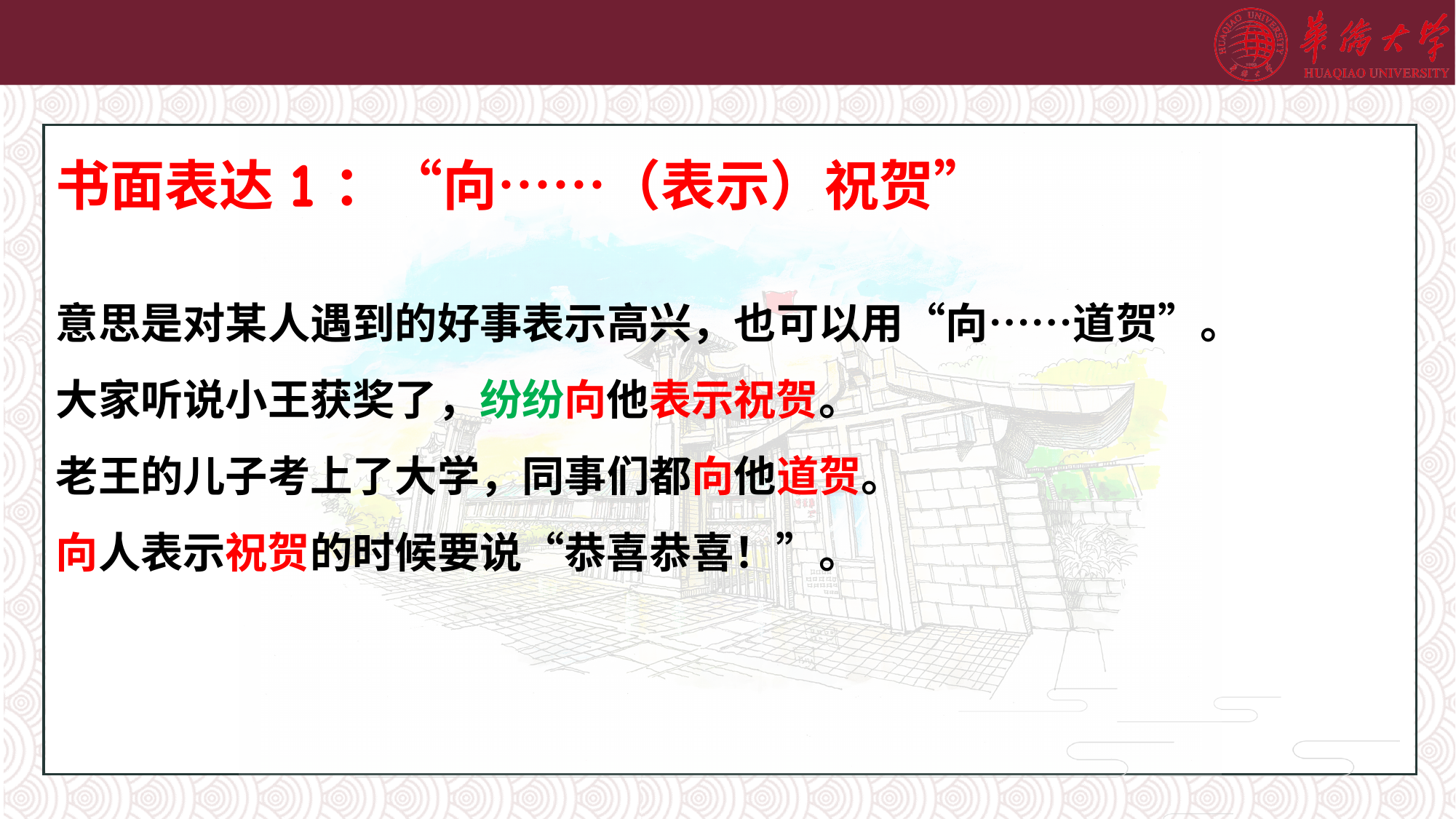

# 书面表达1：“向……（表示）祝贺”
意思是对某人遇到的好事表示高兴，也可以用“向……道贺”。
大家听说小王获奖了，纷纷向他表示祝贺。
老王的儿子考上了大学，同事们都向他道贺。
向人表示祝贺的时候要说“恭喜恭喜！”。